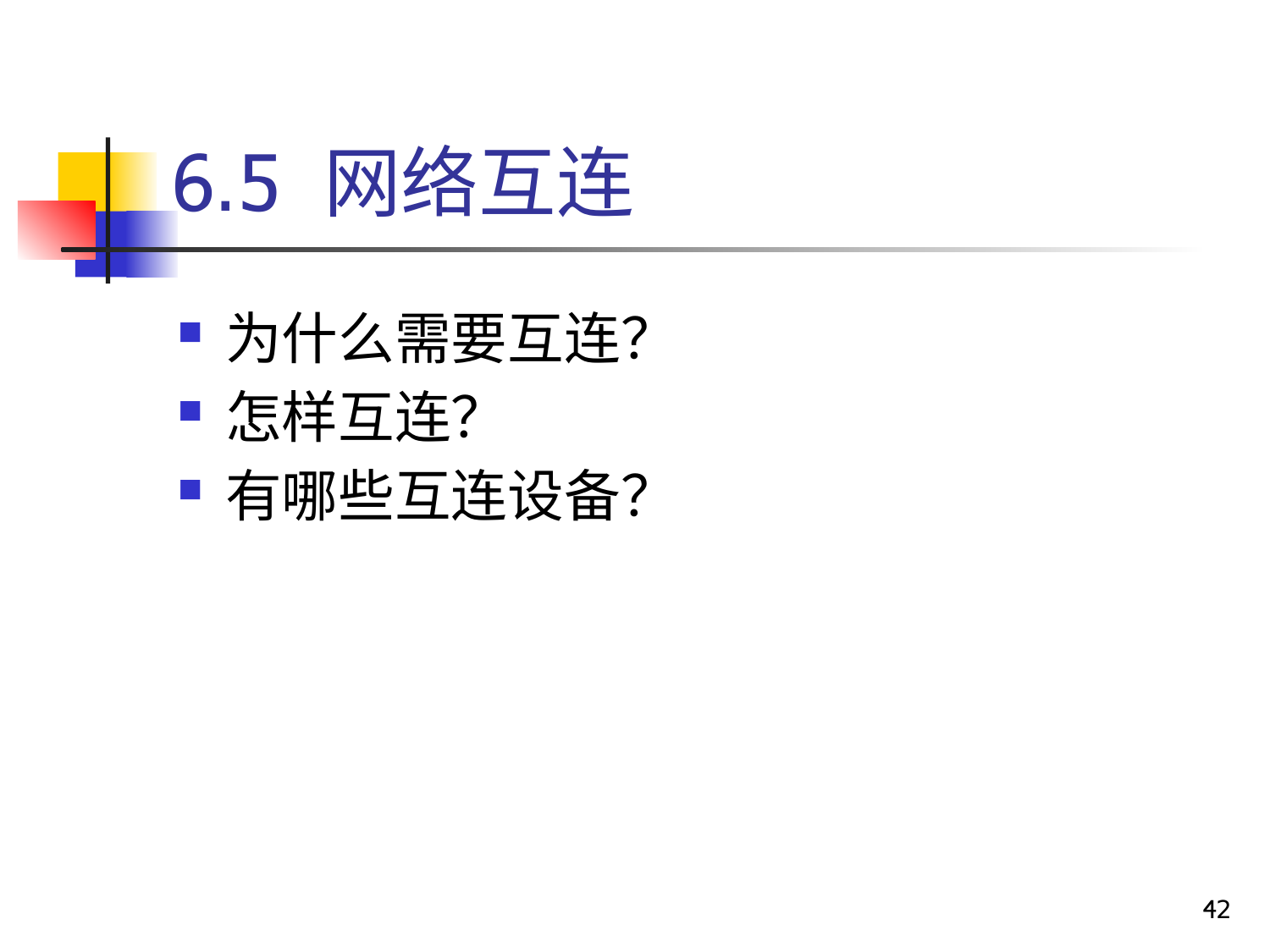

# 6.5 网络互连
为什么需要互连？
怎样互连？
有哪些互连设备？
42